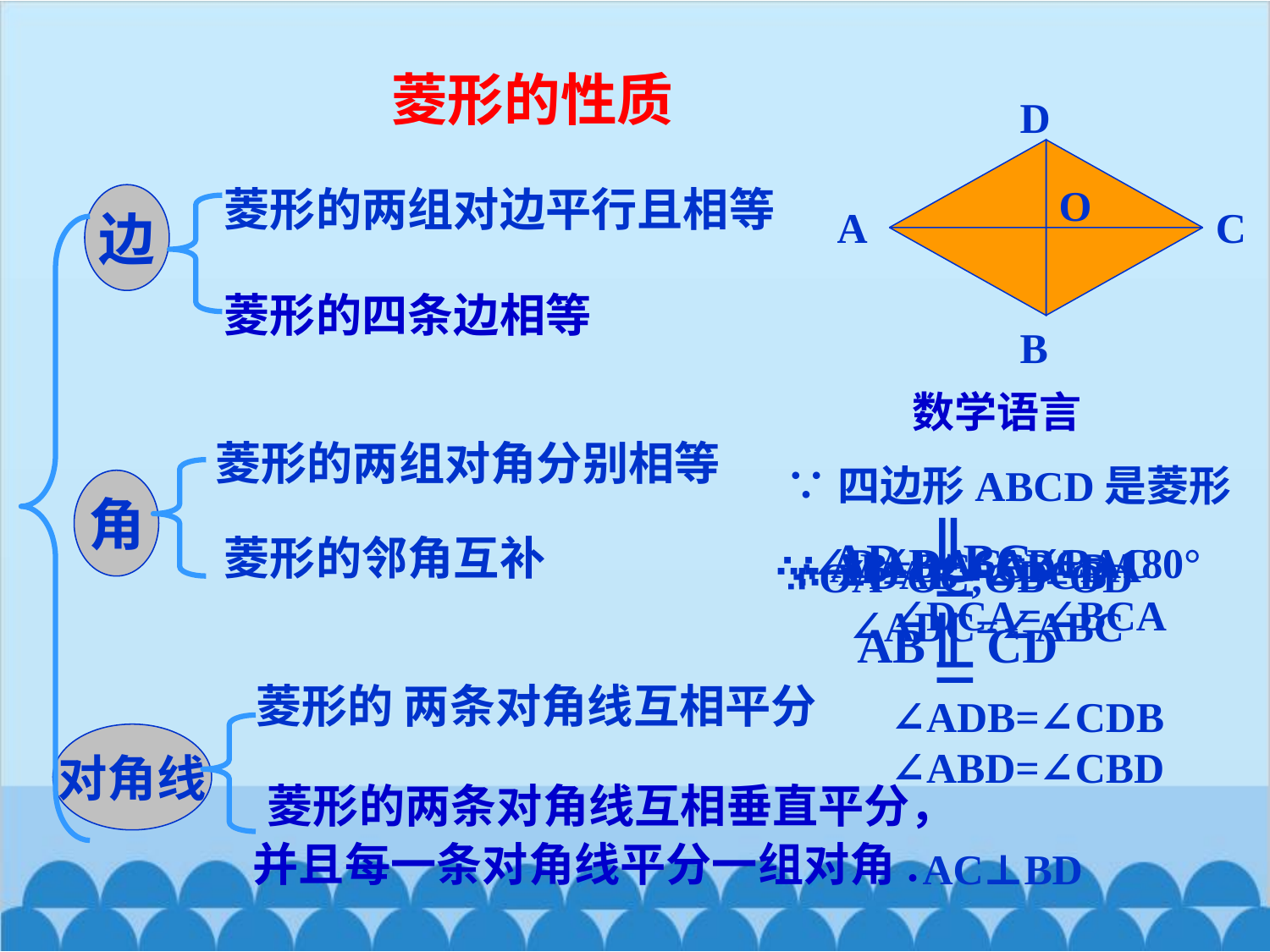

菱形的性质
D

O
A
C
B
菱形的两组对边平行且相等
边

菱形的四条边相等

数学语言
菱形的两组对角分别相等
∵四边形ABCD是菱形

角
∥
=
∴ AD     BC
     AB     CD
∥
=
菱形的邻角互补
∴ ∠DAB+∠ABC= 180°
∴ ∠DAC=∠BAC
     ∠DCA=∠BCA
     ∠ADB=∠CDB
     ∠ABD=∠CBD
        AC⊥BD
∴ AB=BC=CD=DA
∴ ∠DAB=∠DCB
     ∠ADC=∠ABC
∴ OA=OC;OB=OD
菱形的 两条对角线互相平分

对角线
    菱形的两条对角线互相垂直平分，
并且每一条对角线平分一组对角.